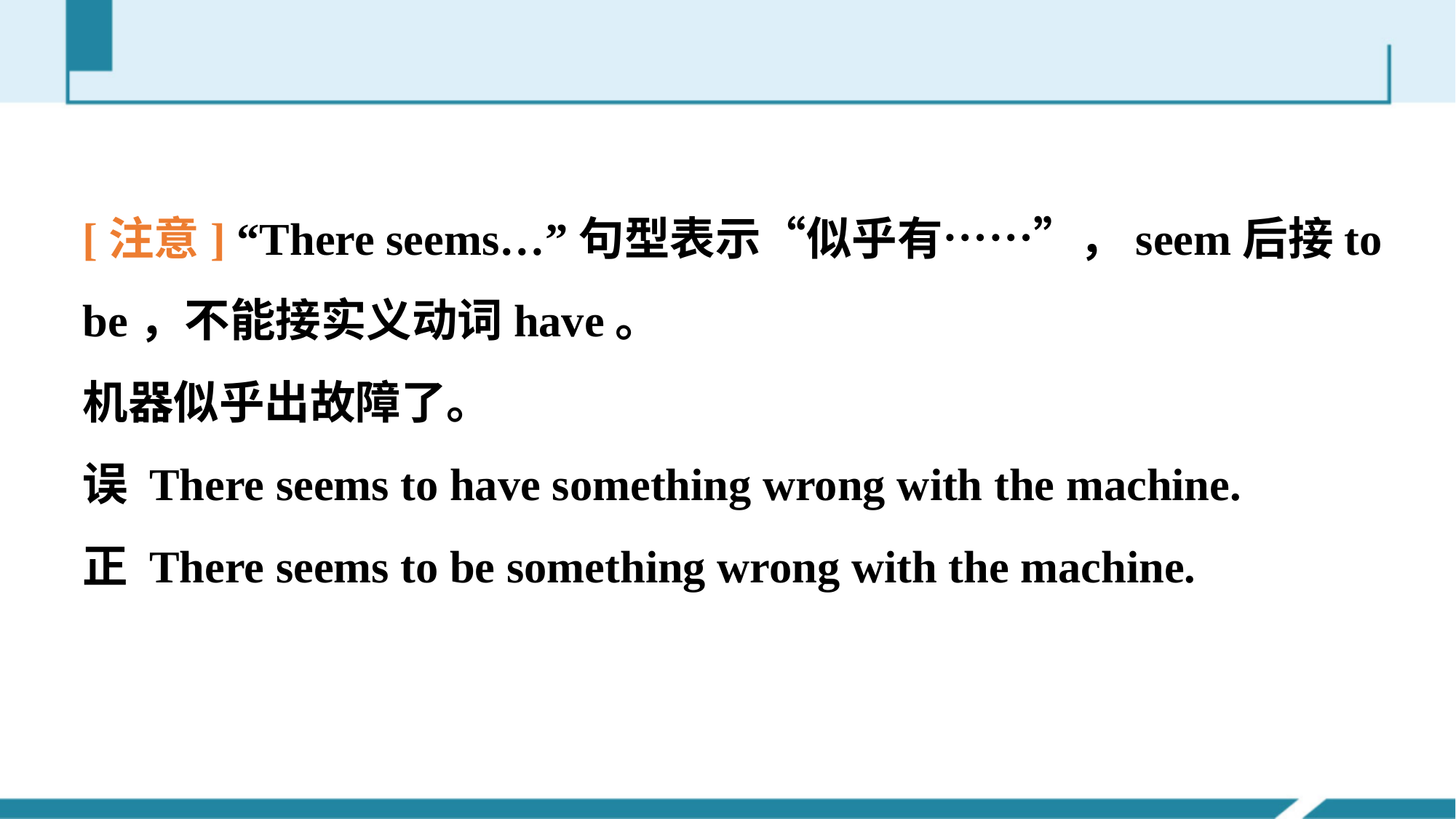

[注意] “There seems…”句型表示“似乎有……”，seem后接to be，不能接实义动词have。
机器似乎出故障了。
误 There seems to have something wrong with the machine.
正 There seems to be something wrong with the machine.